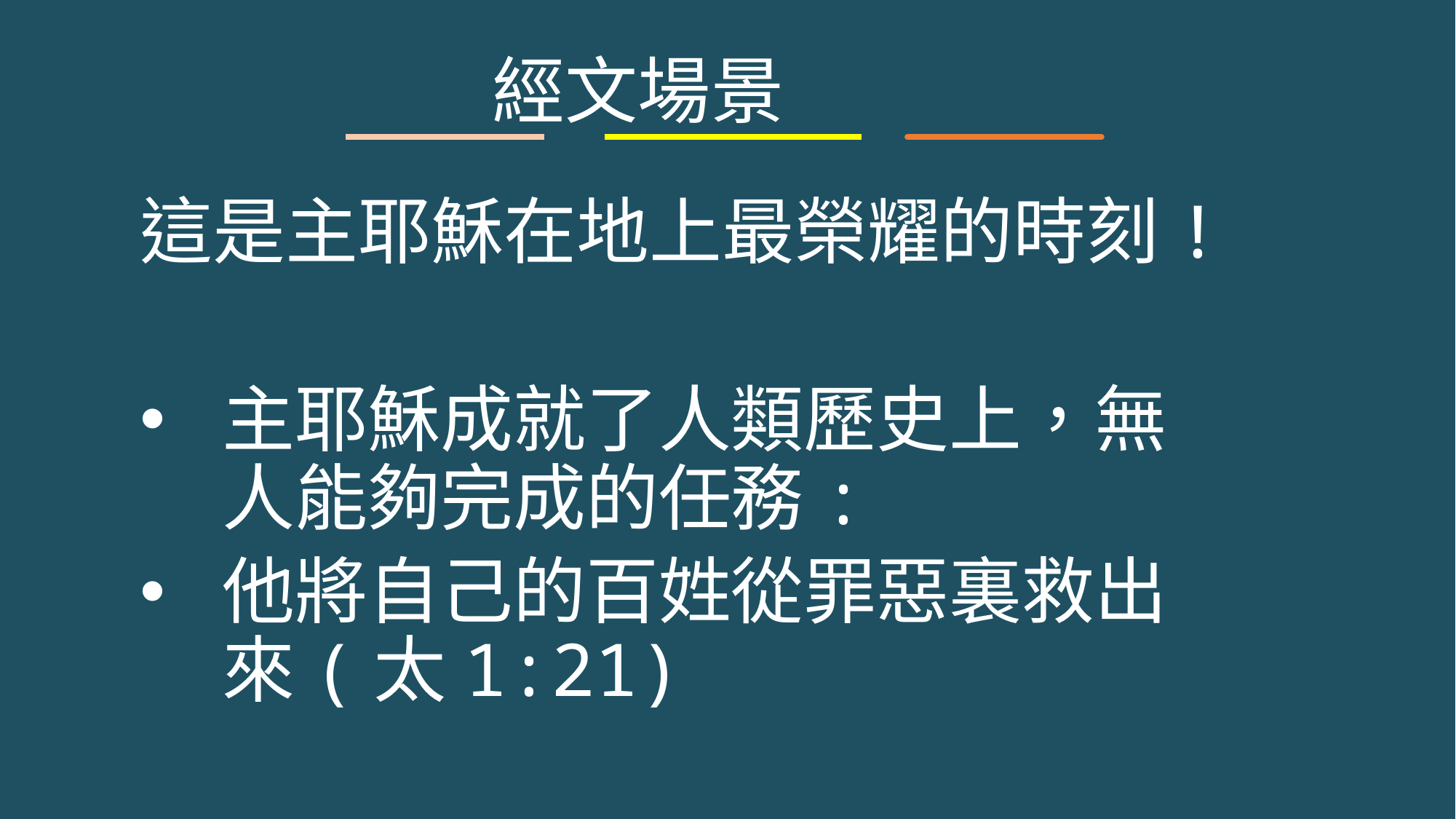

經文場景
這是主耶穌在地上最榮耀的時刻!

主耶穌成就了人類歷史上，無人能夠完成的任務:
他將自己的百姓從罪惡裏救出來(太1:21)